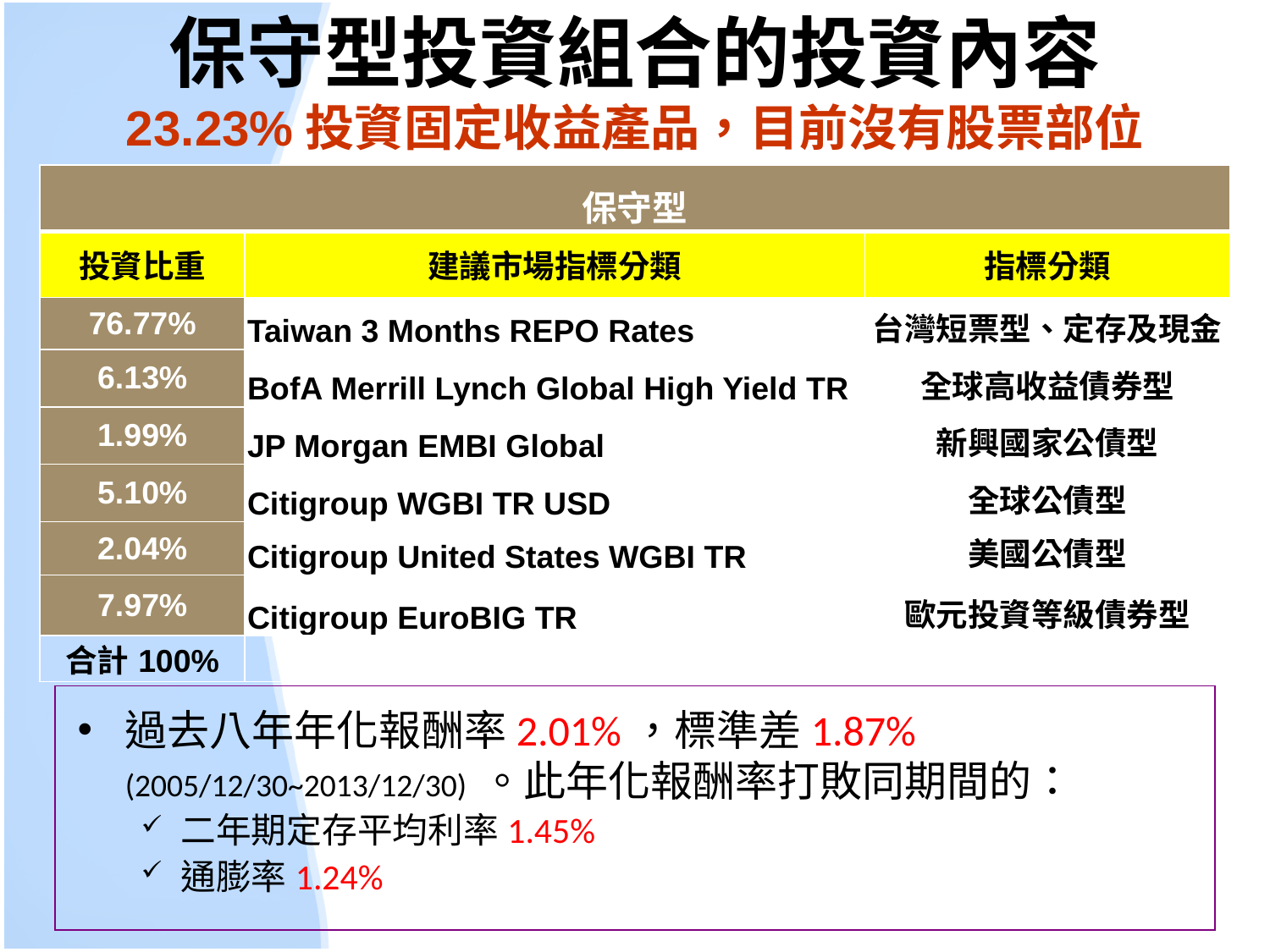

保守型投資組合的投資內容
23.23%投資固定收益產品，目前沒有股票部位
| 保守型 |  |  |
| --- | --- | --- |
| 投資比重 | 建議市場指標分類 | 指標分類 |
| 76.77% | Taiwan 3 Months REPO Rates | 台灣短票型、定存及現金 |
| 6.13% | BofA Merrill Lynch Global High Yield TR | 全球高收益債券型 |
| 1.99% | JP Morgan EMBI Global | 新興國家公債型 |
| 5.10% | Citigroup WGBI TR USD | 全球公債型 |
| 2.04% | Citigroup United States WGBI TR | 美國公債型 |
| 7.97% | Citigroup EuroBIG TR | 歐元投資等級債券型 |
| 合計100% |  |  |

過去八年年化報酬率2.01%，標準差1.87% (2005/12/30~2013/12/30) 。此年化報酬率打敗同期間的：
二年期定存平均利率1.45%
通膨率1.24%